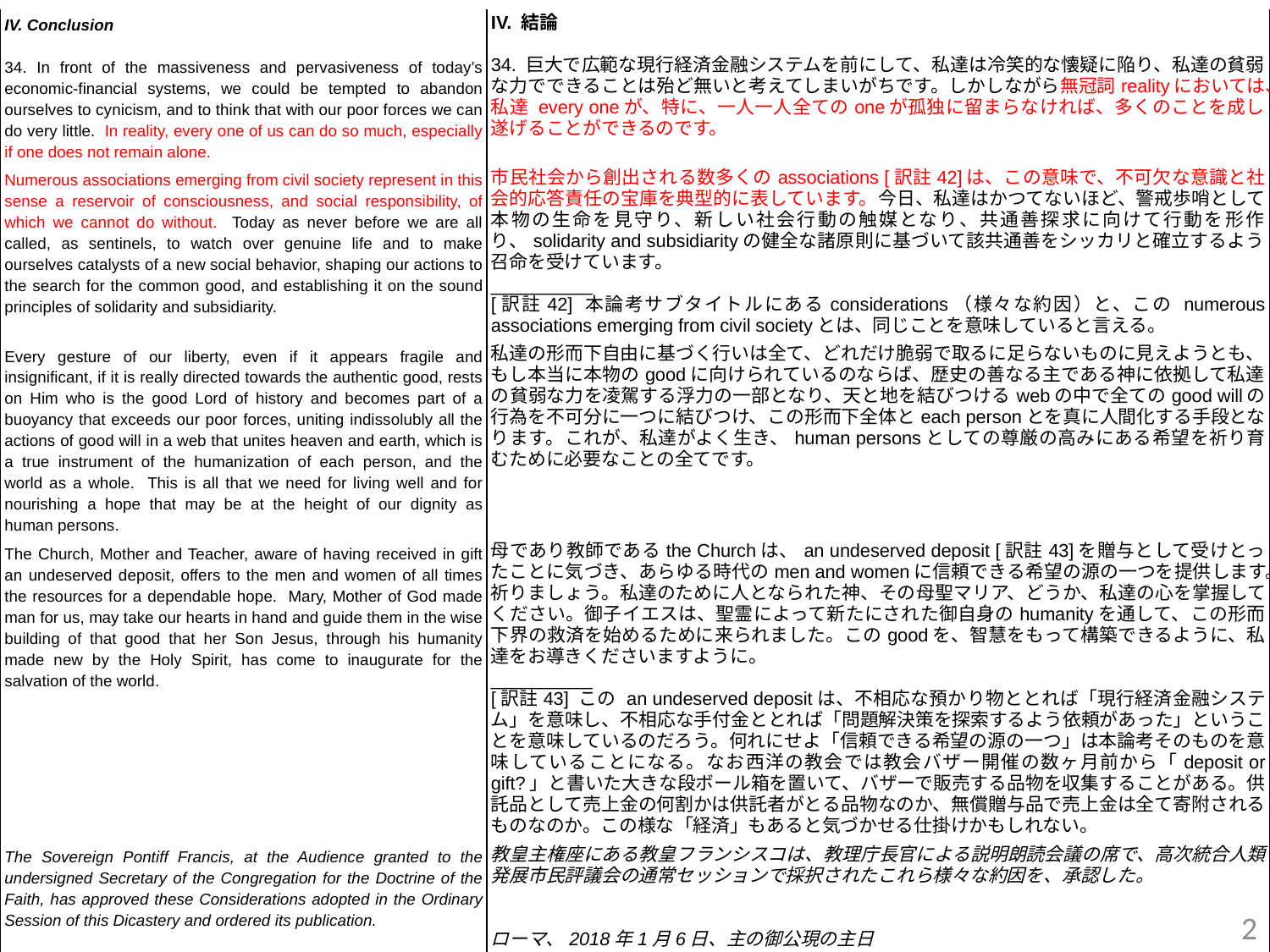

| IV. Conclusion   34. In front of the massiveness and pervasiveness of today’s economic-financial systems, we could be tempted to abandon ourselves to cynicism, and to think that with our poor forces we can do very little. In reality, every one of us can do so much, especially if one does not remain alone. | IV. 結論   34. 巨大で広範な現行経済金融システムを前にして、私達は冷笑的な懐疑に陥り、私達の貧弱な力でできることは殆ど無いと考えてしまいがちです。しかしながら無冠詞realityにおいては、私達 every oneが、特に、一人一人全てのoneが孤独に留まらなければ、多くのことを成し遂げることができるのです。 |
| --- | --- |
| Numerous associations emerging from civil society represent in this sense a reservoir of consciousness, and social responsibility, of which we cannot do without. Today as never before we are all called, as sentinels, to watch over genuine life and to make ourselves catalysts of a new social behavior, shaping our actions to the search for the common good, and establishing it on the sound principles of solidarity and subsidiarity. | 市民社会から創出される数多くのassociations [訳註42]は、この意味で、不可欠な意識と社会的応答責任の宝庫を典型的に表しています。今日、私達はかつてないほど、警戒歩哨として本物の生命を見守り、新しい社会行動の触媒となり、共通善探求に向けて行動を形作り、solidarity and subsidiarityの健全な諸原則に基づいて該共通善をシッカリと確立するよう召命を受けています。 \_\_\_\_\_\_\_\_\_\_ [訳註42] 本論考サブタイトルにあるconsiderations（様々な約因）と、この numerous associations emerging from civil societyとは、同じことを意味していると言える。 |
| Every gesture of our liberty, even if it appears fragile and insignificant, if it is really directed towards the authentic good, rests on Him who is the good Lord of history and becomes part of a buoyancy that exceeds our poor forces, uniting indissolubly all the actions of good will in a web that unites heaven and earth, which is a true instrument of the humanization of each person, and the world as a whole. This is all that we need for living well and for nourishing a hope that may be at the height of our dignity as human persons. | 私達の形而下自由に基づく行いは全て、どれだけ脆弱で取るに足らないものに見えようとも、もし本当に本物のgoodに向けられているのならば、歴史の善なる主である神に依拠して私達の貧弱な力を凌駕する浮力の一部となり、天と地を結びつけるwebの中で全てのgood willの行為を不可分に一つに結びつけ、この形而下全体とeach personとを真に人間化する手段となります。これが、私達がよく生き、human personsとしての尊厳の高みにある希望を祈り育むために必要なことの全てです。 |
| The Church, Mother and Teacher, aware of having received in gift an undeserved deposit, offers to the men and women of all times the resources for a dependable hope. Mary, Mother of God made man for us, may take our hearts in hand and guide them in the wise building of that good that her Son Jesus, through his humanity made new by the Holy Spirit, has come to inaugurate for the salvation of the world. | 母であり教師であるthe Churchは、an undeserved deposit [訳註43]を贈与として受けとったことに気づき、あらゆる時代のmen and womenに信頼できる希望の源の一つを提供します。祈りましょう。私達のために人となられた神、その母聖マリア、どうか、私達の心を掌握してください。御子イエスは、聖霊によって新たにされた御自身のhumanityを通して、この形而下界の救済を始めるために来られました。このgoodを、智慧をもって構築できるように、私達をお導きくださいますように。 \_\_\_\_\_\_\_\_\_\_ [訳註43] この an undeserved depositは、不相応な預かり物ととれば「現行経済金融システム」を意味し、不相応な手付金ととれば「問題解決策を探索するよう依頼があった」ということを意味しているのだろう。何れにせよ「信頼できる希望の源の一つ」は本論考そのものを意味していることになる。なお西洋の教会では教会バザー開催の数ヶ月前から「deposit or gift?」と書いた大きな段ボール箱を置いて、バザーで販売する品物を収集することがある。供託品として売上金の何割かは供託者がとる品物なのか、無償贈与品で売上金は全て寄附されるものなのか。この様な「経済」もあると気づかせる仕掛けかもしれない。 |
| The Sovereign Pontiff Francis, at the Audience granted to the undersigned Secretary of the Congregation for the Doctrine of the Faith, has approved these Considerations adopted in the Ordinary Session of this Dicastery and ordered its publication.   Rome, January 6, 2018, the Solemnity of the Epiphany of the Lord. | 教皇主権座にある教皇フランシスコは、教理庁長官による説明朗読会議の席で、高次統合人類発展市民評議会の通常セッションで採択されたこれら様々な約因を、承認した。     ローマ、2018年1月6日、主の御公現の主日 |
2